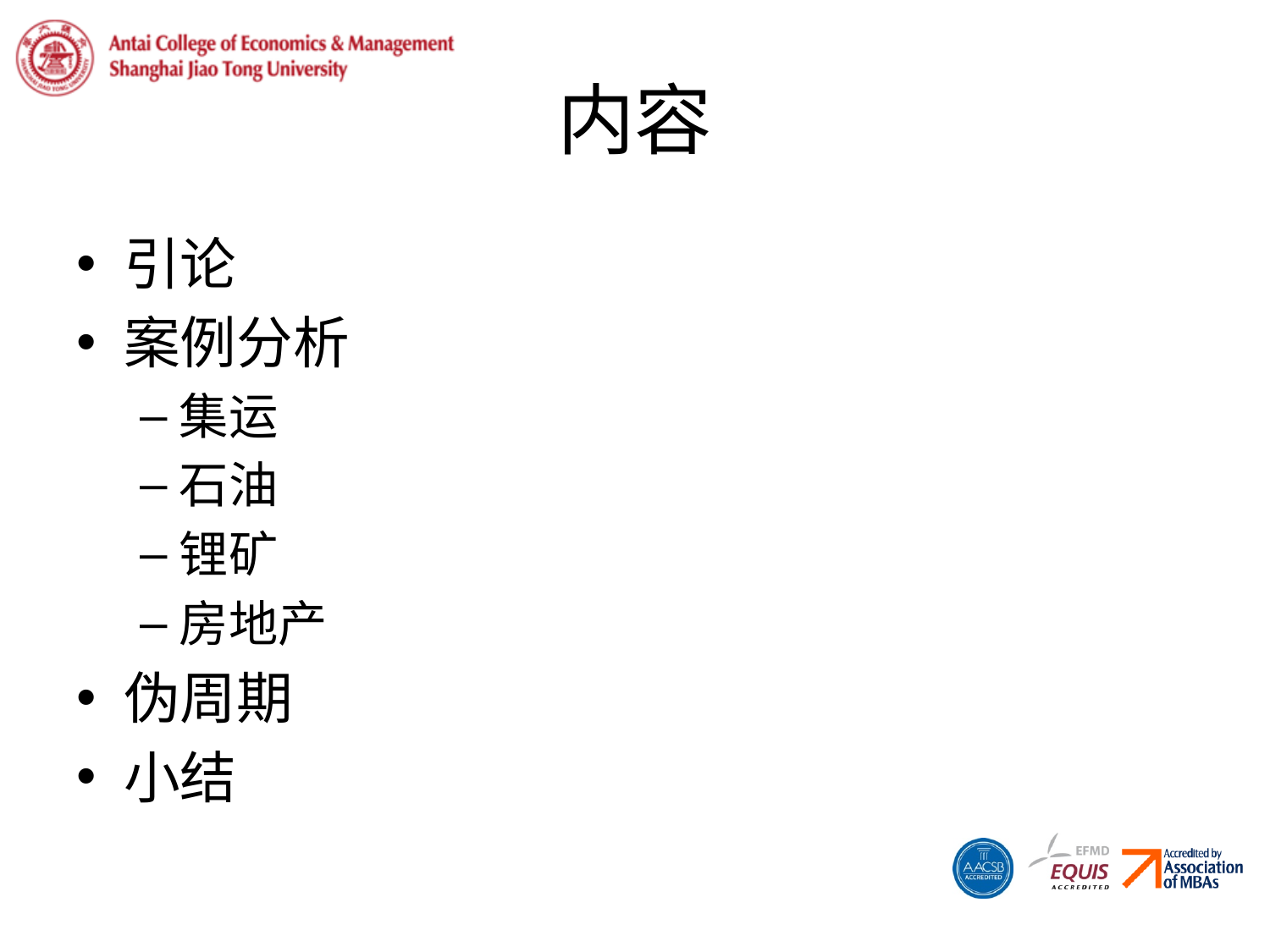

# 内容
引论
案例分析
集运
石油
锂矿
房地产
伪周期
小结